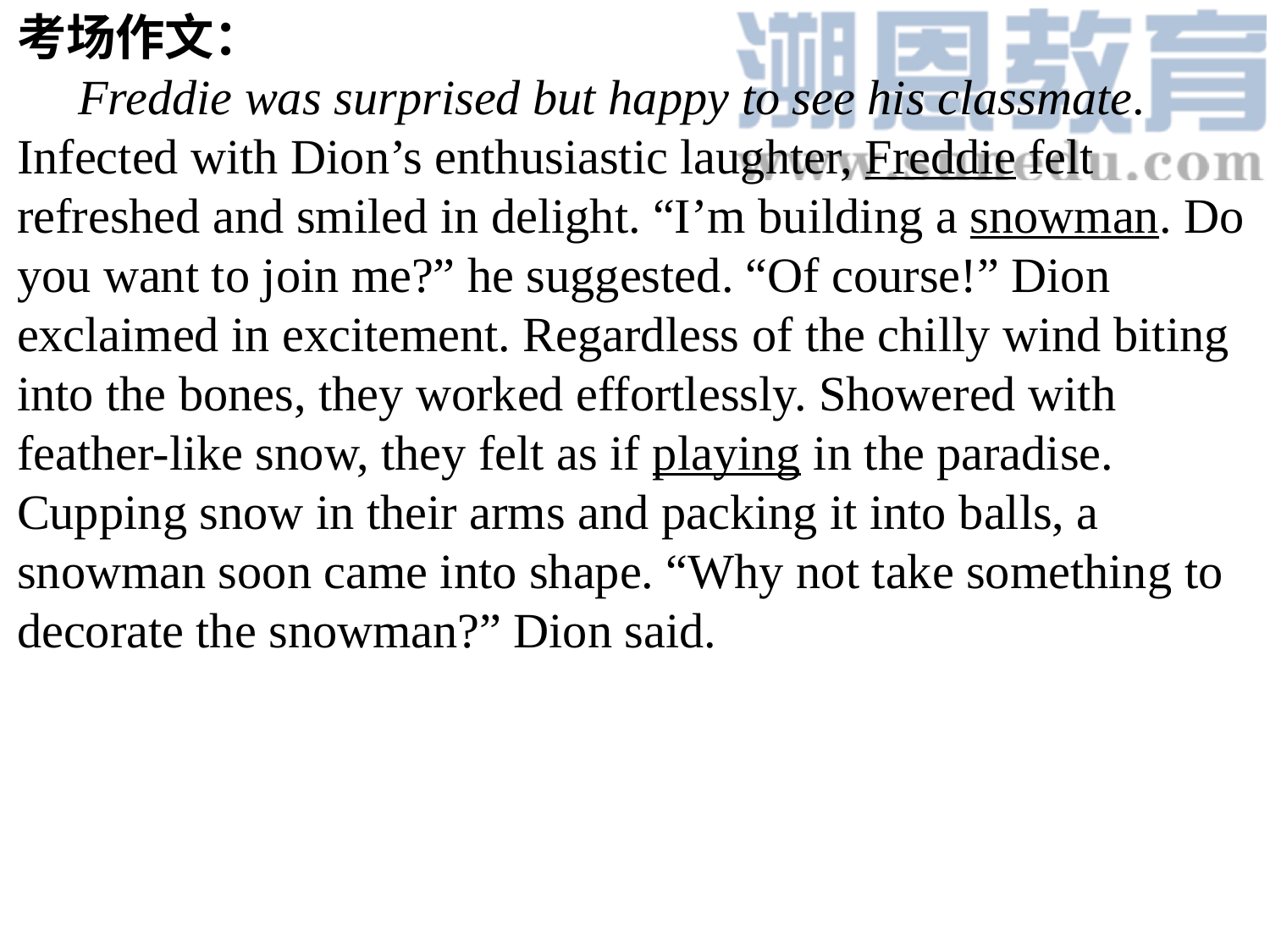

考场作文：
     Freddie was surprised but happy to see his classmate.  Infected with Dion’s enthusiastic laughter, Freddie felt refreshed and smiled in delight. “I’m building a snowman. Do you want to join me?” he suggested. “Of course!” Dion exclaimed in excitement. Regardless of the chilly wind biting into the bones, they worked effortlessly. Showered with feather-like snow, they felt as if playing in the paradise. Cupping snow in their arms and packing it into balls, a snowman soon came into shape. “Why not take something to decorate the snowman?” Dion said.